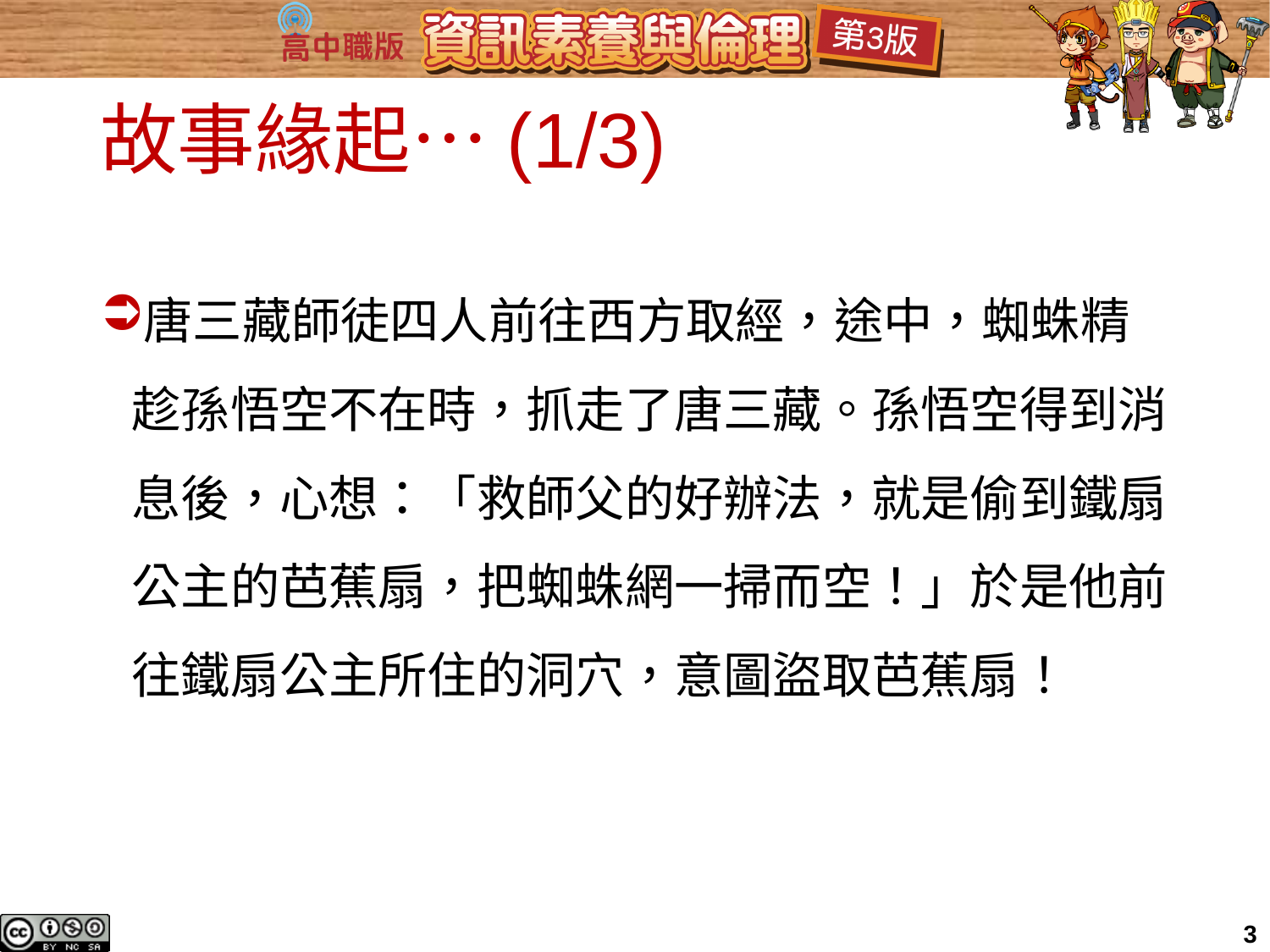

# 故事緣起…(1/3)
唐三藏師徒四人前往西方取經，途中，蜘蛛精趁孫悟空不在時，抓走了唐三藏。孫悟空得到消息後，心想：「救師父的好辦法，就是偷到鐵扇公主的芭蕉扇，把蜘蛛網一掃而空！」於是他前往鐵扇公主所住的洞穴，意圖盜取芭蕉扇！

3